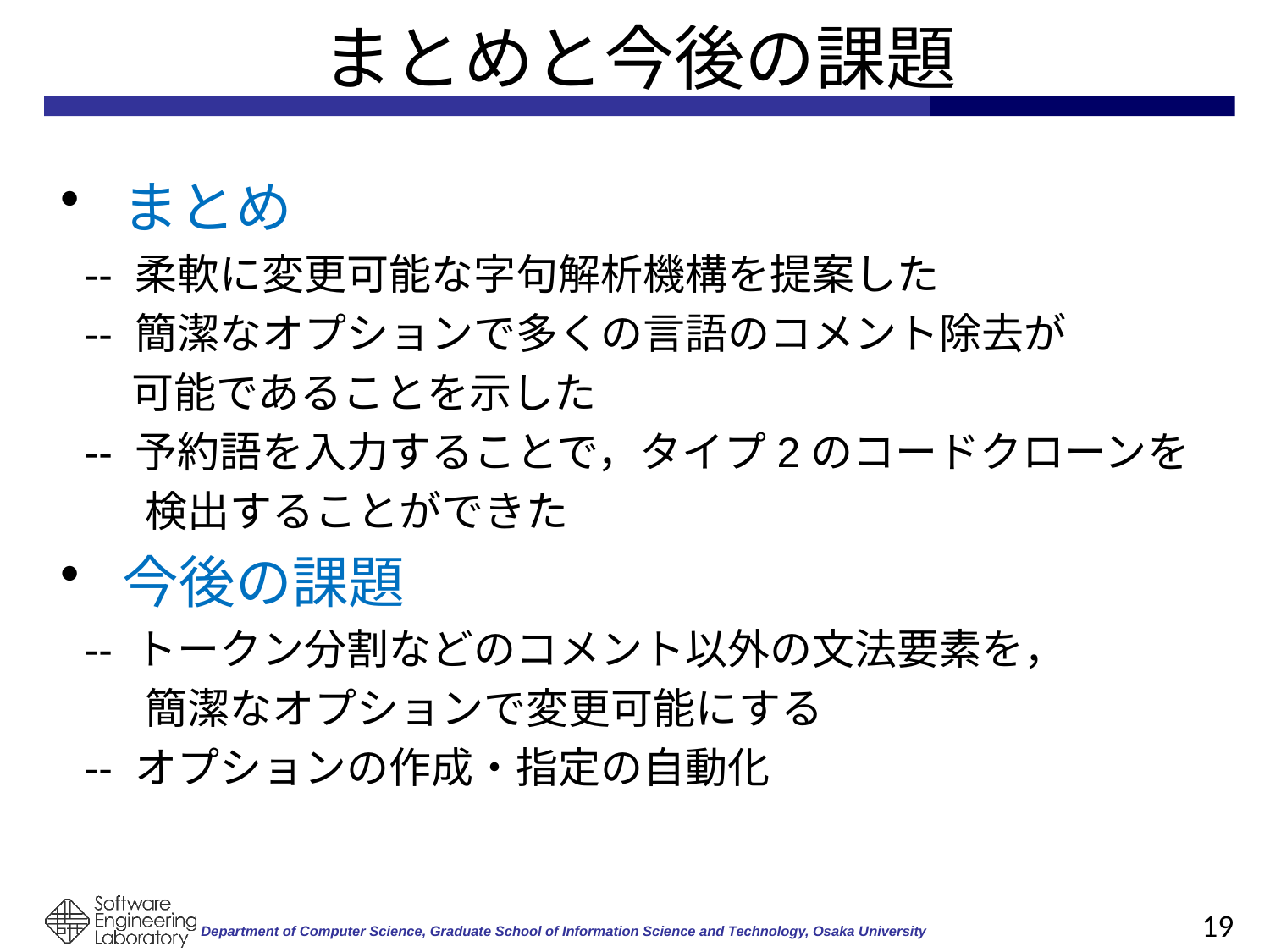

# まとめと今後の課題
 まとめ
  -- 柔軟に変更可能な字句解析機構を提案した
  -- 簡潔なオプションで多くの言語のコメント除去が
　   可能であることを示した
  -- 予約語を入力することで，タイプ2のコードクローンを
　　検出することができた
 今後の課題
  -- トークン分割などのコメント以外の文法要素を，
　　簡潔なオプションで変更可能にする
  -- オプションの作成・指定の自動化
19